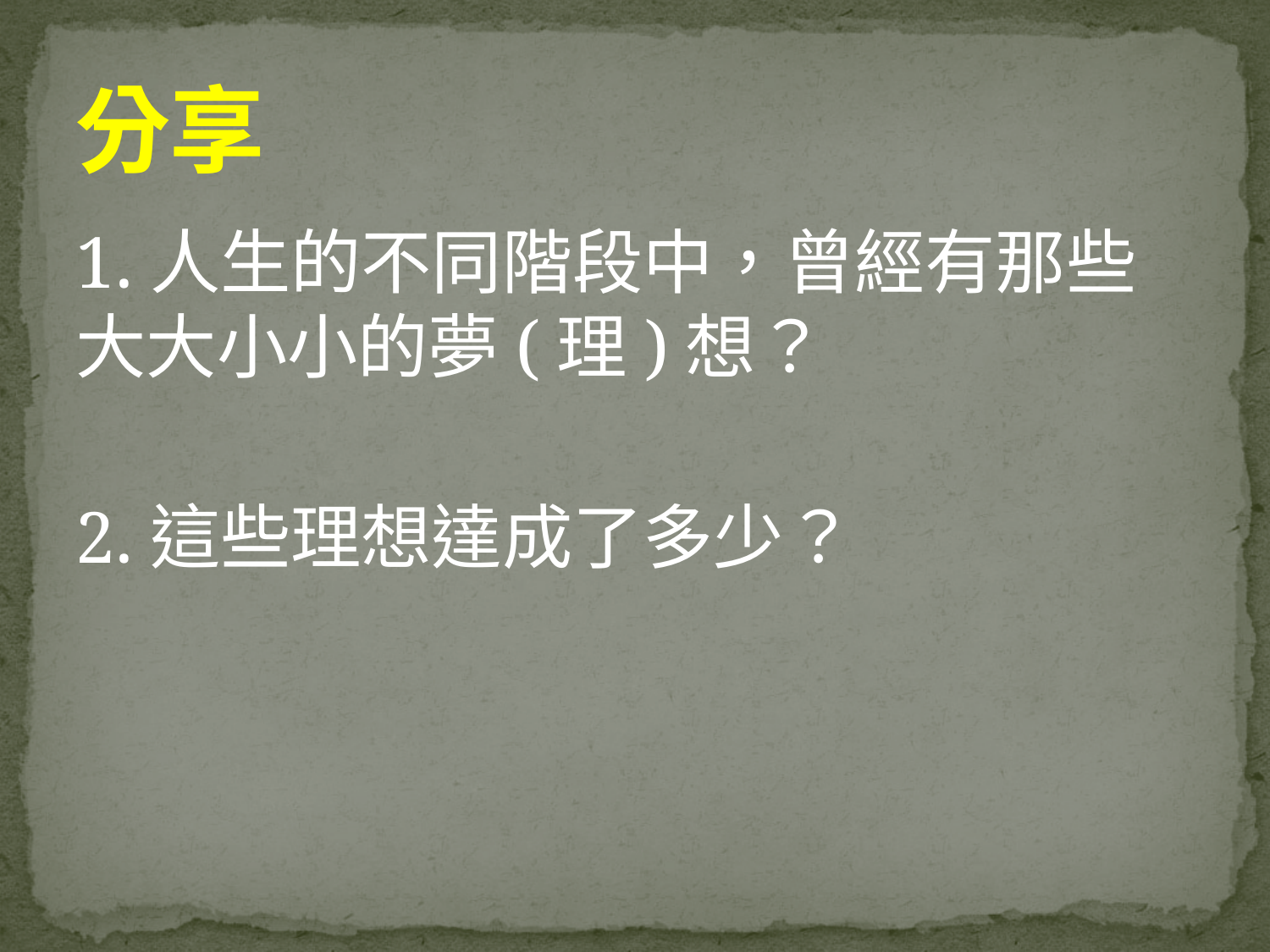

# 分享
1.人生的不同階段中，曾經有那些大大小小的夢(理)想？

2.這些理想達成了多少？